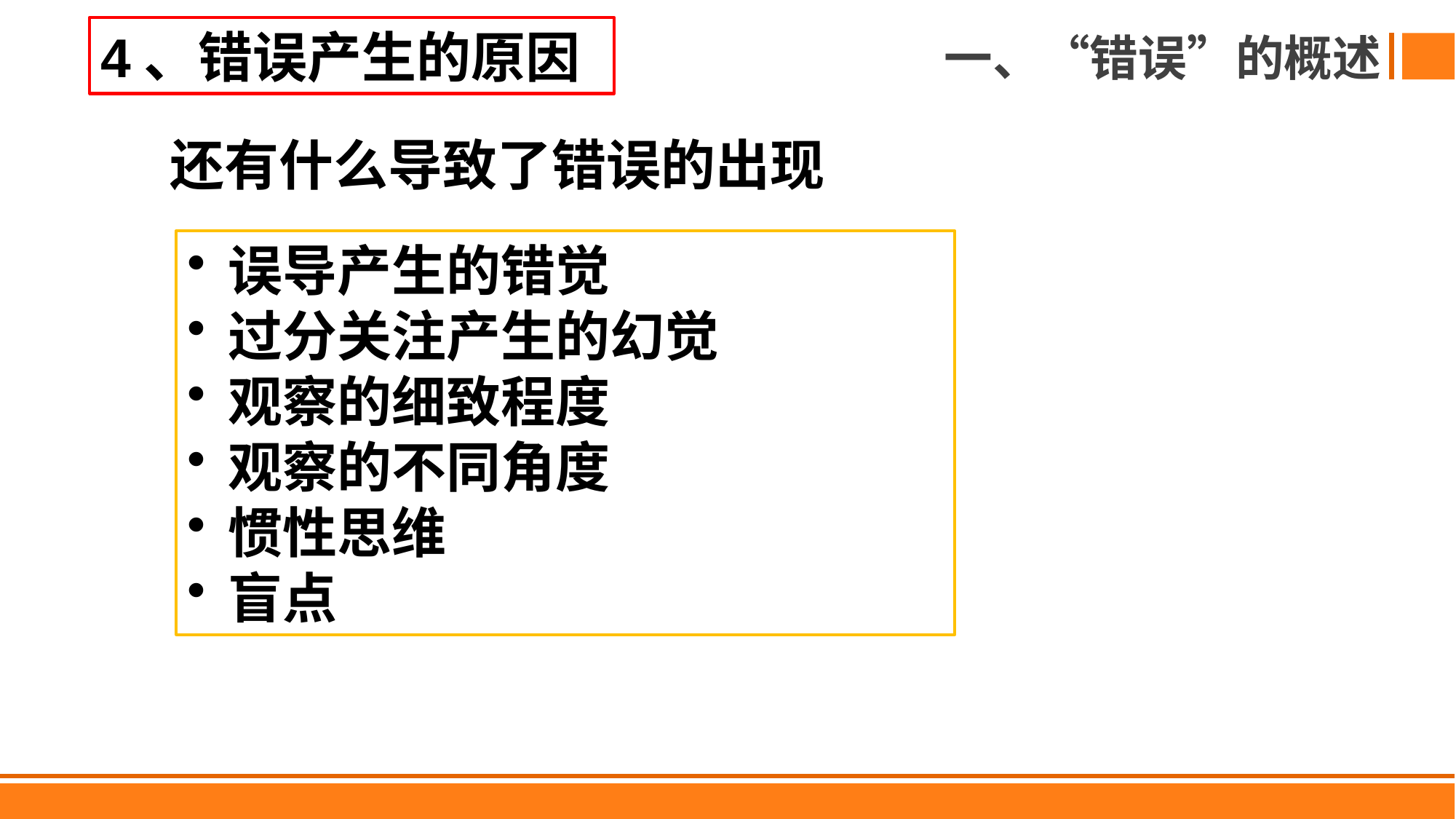

4、错误产生的原因
一、“错误”的概述
还有什么导致了错误的出现
误导产生的错觉
过分关注产生的幻觉
观察的细致程度
观察的不同角度
惯性思维
盲点